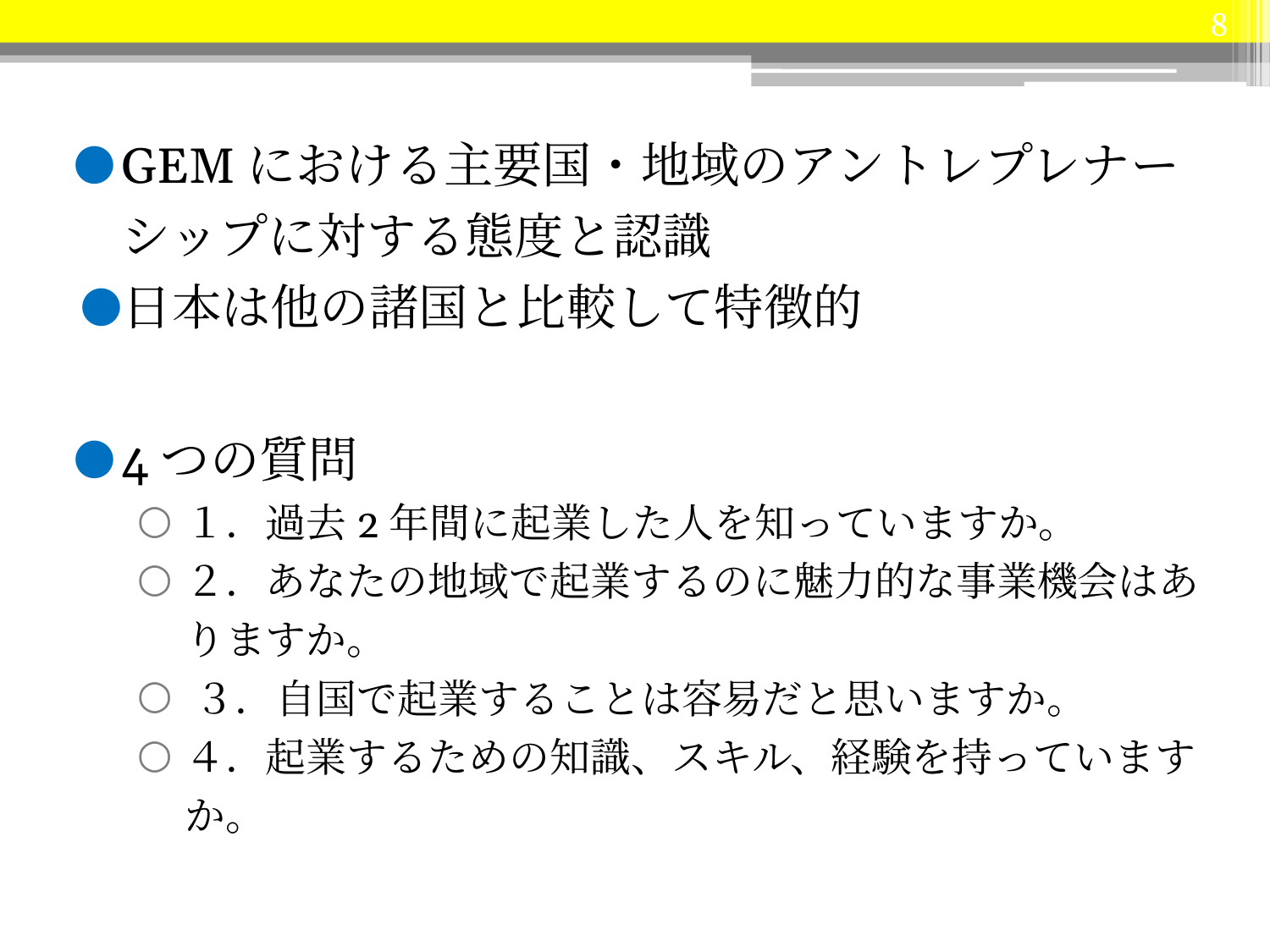

8
GEMにおける主要国・地域のアントレプレナーシップに対する態度と認識
日本は他の諸国と比較して特徴的

4つの質問
１．過去2年間に起業した人を知っていますか。
２．あなたの地域で起業するのに魅力的な事業機会はありますか。
​​３．自国で起業することは容易だと思いますか。
４．起業するための知識、スキル、経験を持っていますか。